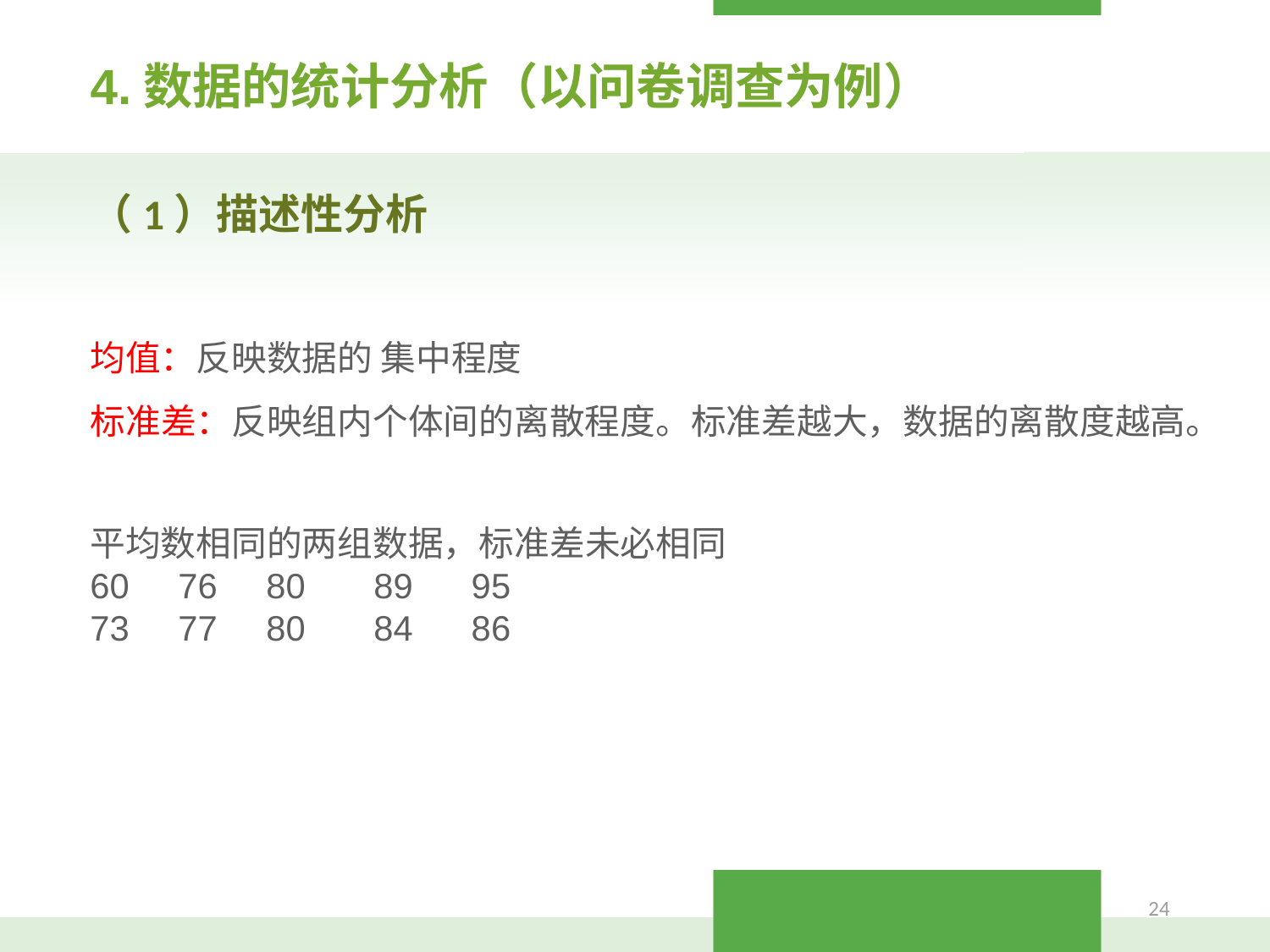

# 4.数据的统计分析（以问卷调查为例）
（1）描述性分析
均值：反映数据的 集中程度
标准差：反映组内个体间的离散程度。标准差越大，数据的离散度越高。

平均数相同的两组数据，标准差未必相同
60     76     80       89      95
73     77     80       84      86
24